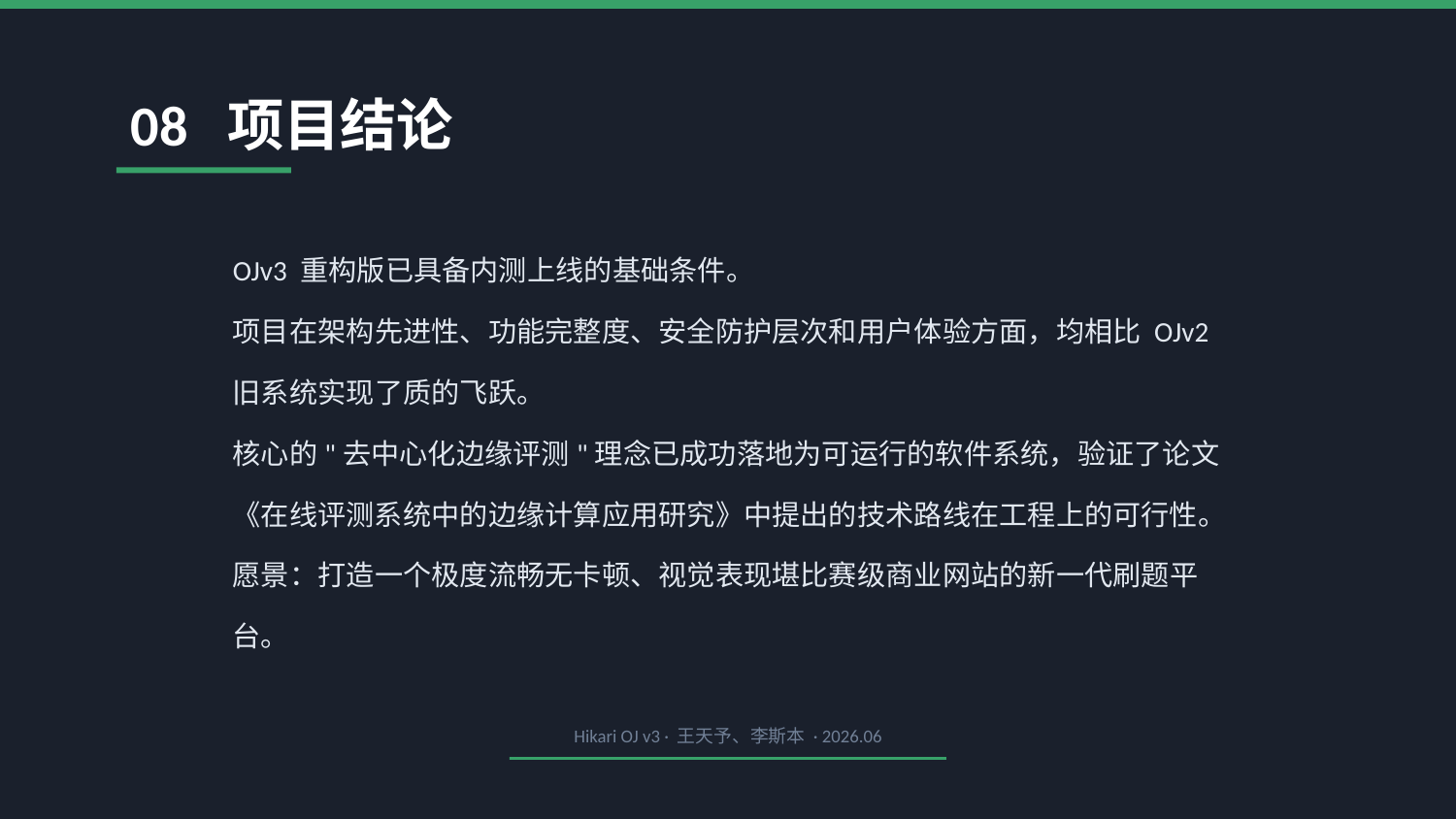

08  项目结论

OJv3 重构版已具备内测上线的基础条件。
项目在架构先进性、功能完整度、安全防护层次和用户体验方面，均相比 OJv2 旧系统实现了质的飞跃。
核心的"去中心化边缘评测"理念已成功落地为可运行的软件系统，验证了论文《在线评测系统中的边缘计算应用研究》中提出的技术路线在工程上的可行性。
愿景：打造一个极度流畅无卡顿、视觉表现堪比赛级商业网站的新一代刷题平台。
Hikari OJ v3 · 王天予、李斯本 · 2026.06